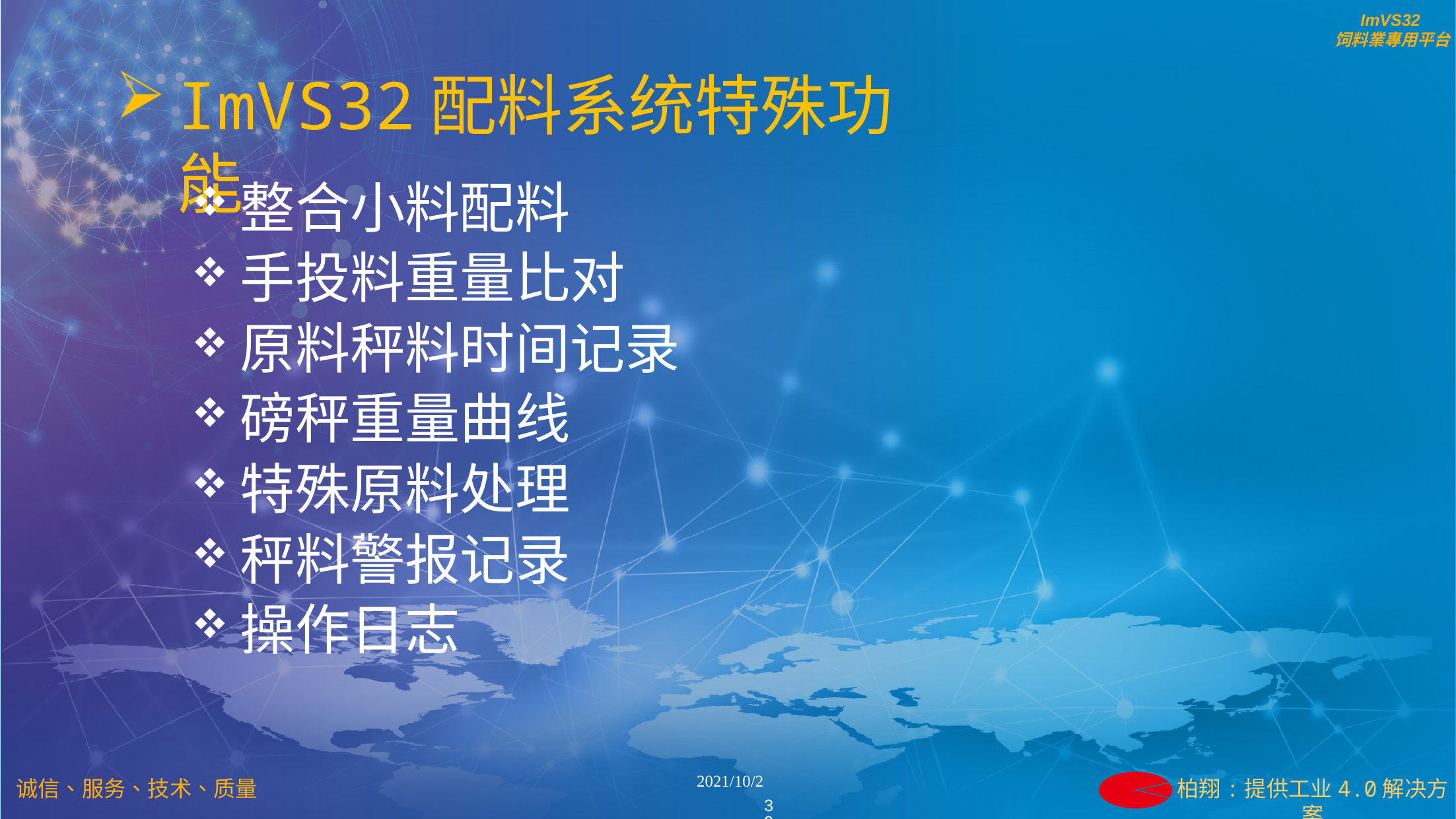

ImVS32配料系统特殊功能
整合小料配料
手投料重量比对
原料秤料时间记录
磅秤重量曲线
特殊原料处理
秤料警报记录
操作日志

39